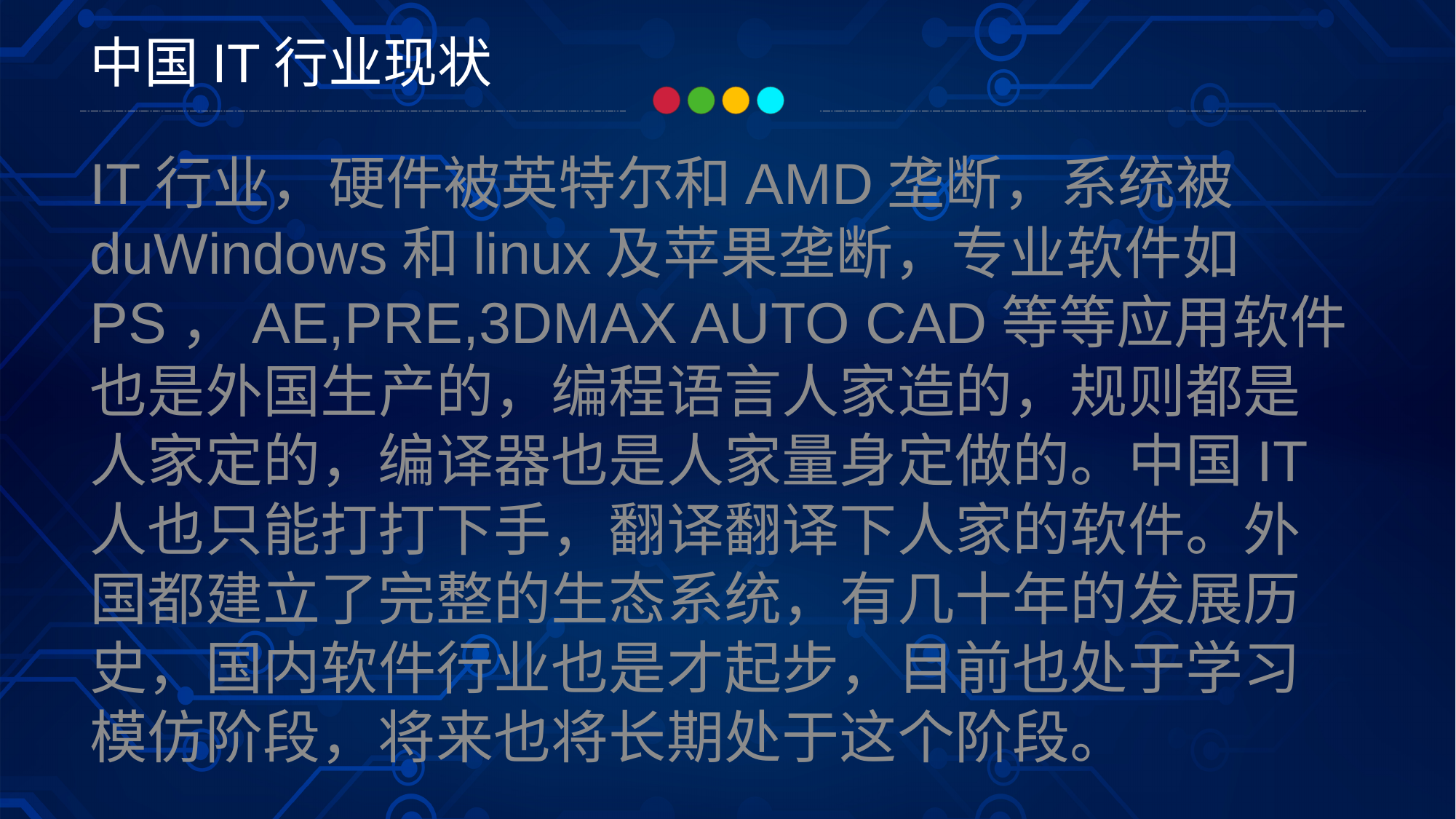

中国IT行业现状
IT行业，硬件被英特尔和AMD垄断，系统被duWindows和linux及苹果垄断，专业软件如PS，AE,PRE,3DMAX AUTO CAD等等应用软件也是外国生产的，编程语言人家造的，规则都是人家定的，编译器也是人家量身定做的。中国IT人也只能打打下手，翻译翻译下人家的软件。外国都建立了完整的生态系统，有几十年的发展历史，国内软件行业也是才起步，目前也处于学习模仿阶段，将来也将长期处于这个阶段。